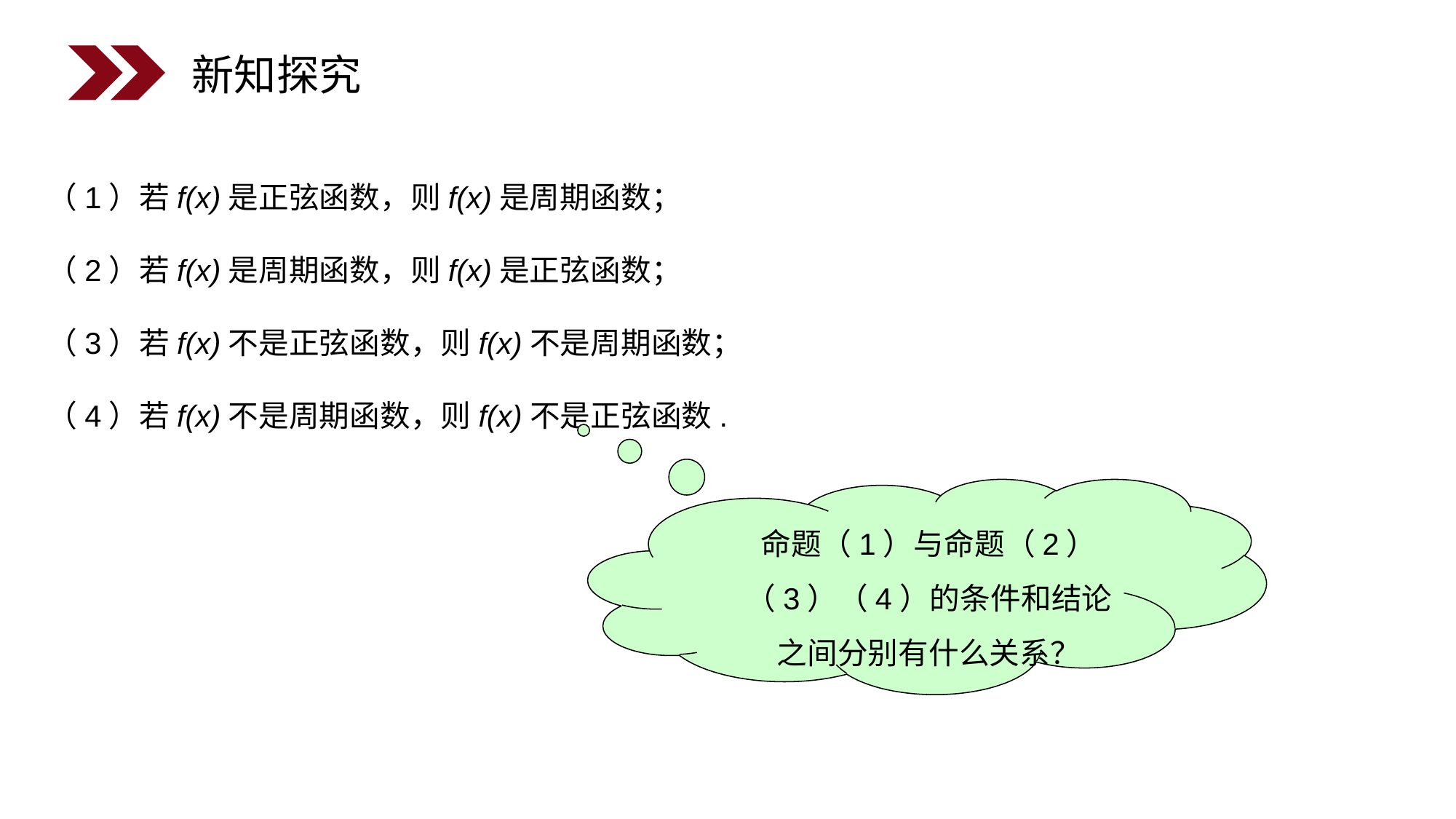

新知探究
（1）若f(x)是正弦函数，则f(x)是周期函数；
（2）若f(x)是周期函数，则f(x)是正弦函数；
（3）若f(x)不是正弦函数，则f(x)不是周期函数；
（4）若f(x)不是周期函数，则f(x)不是正弦函数.

命题（1）与命题（2）（3）（4）的条件和结论之间分别有什么关系？